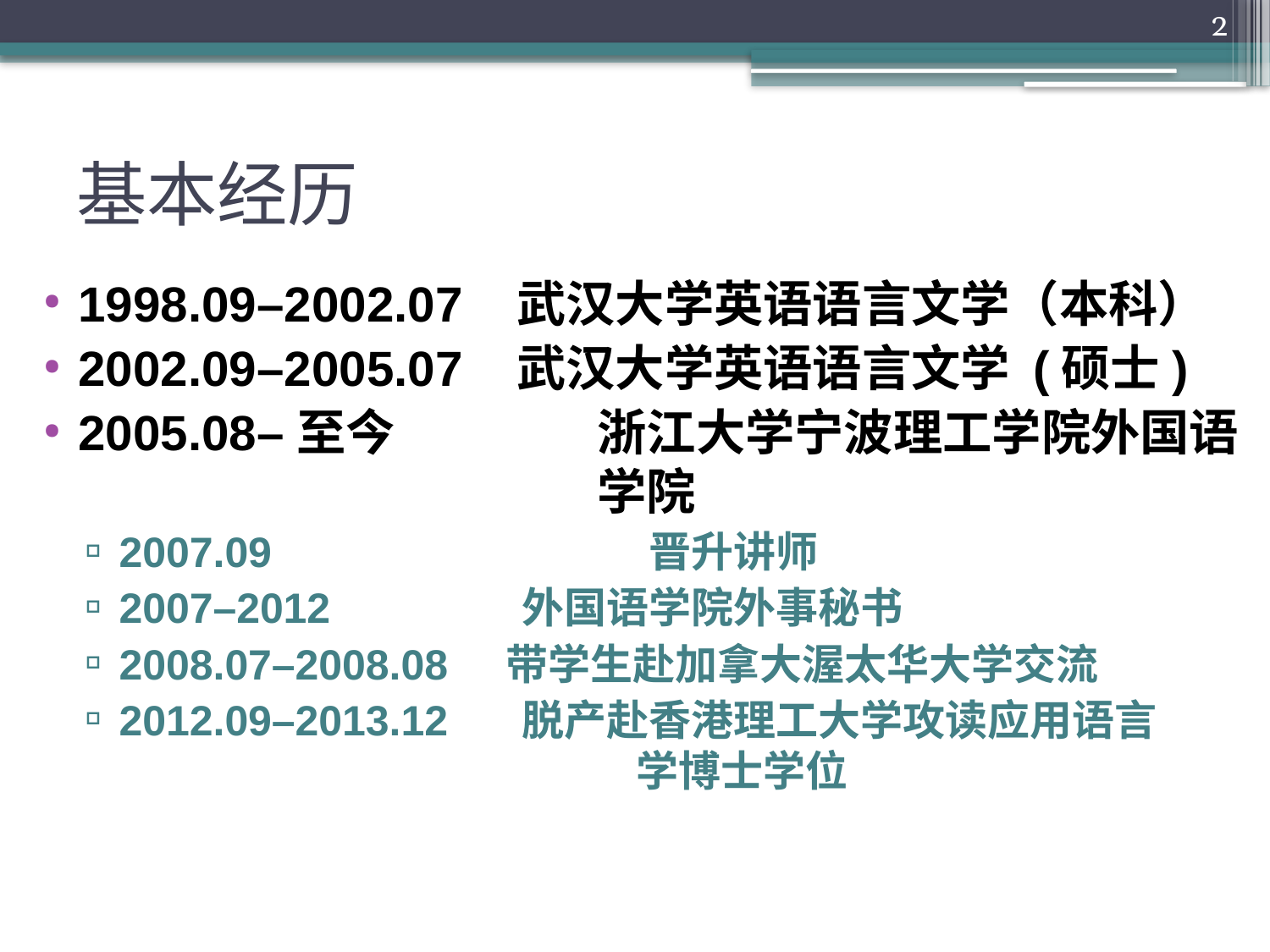

2
# 基本经历
1998.09–2002.07   武汉大学英语语言文学（本科）
2002.09–2005.07   武汉大学英语语言文学 (硕士)
2005.08–至今		 浙江大学宁波理工学院外国语				 学院
2007.09			 晋升讲师
2007–2012		 外国语学院外事秘书
2008.07–2008.08    带学生赴加拿大渥太华大学交流
2012.09–2013.12	 脱产赴香港理工大学攻读应用语言				 学博士学位